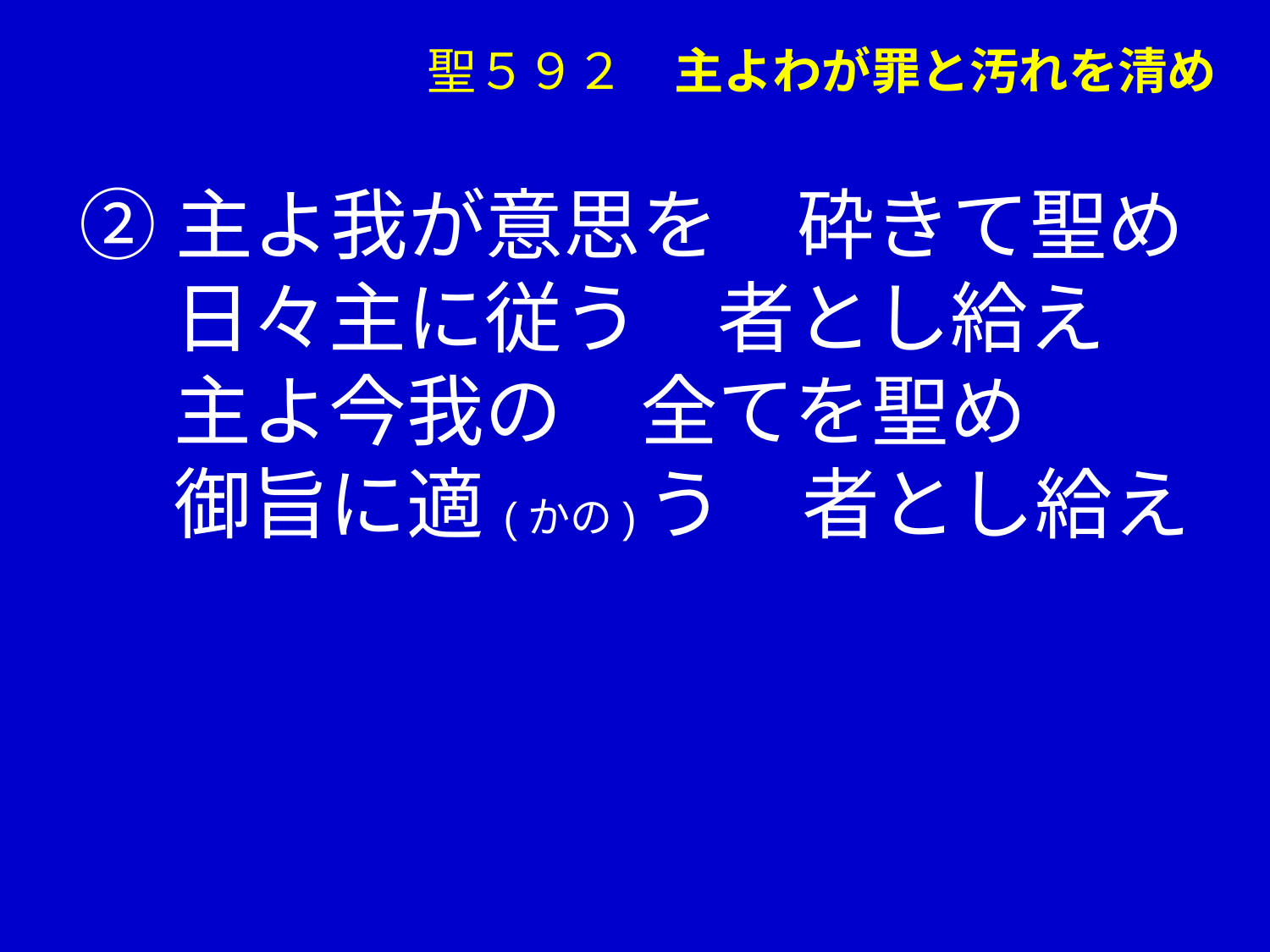

聖５９２　主よわが罪と汚れを清め
②主よ我が意思を　砕きて聖め
　 日々主に従う　者とし給え
　 主よ今我の　全てを聖め
　 御旨に適(かの)う　者とし給え